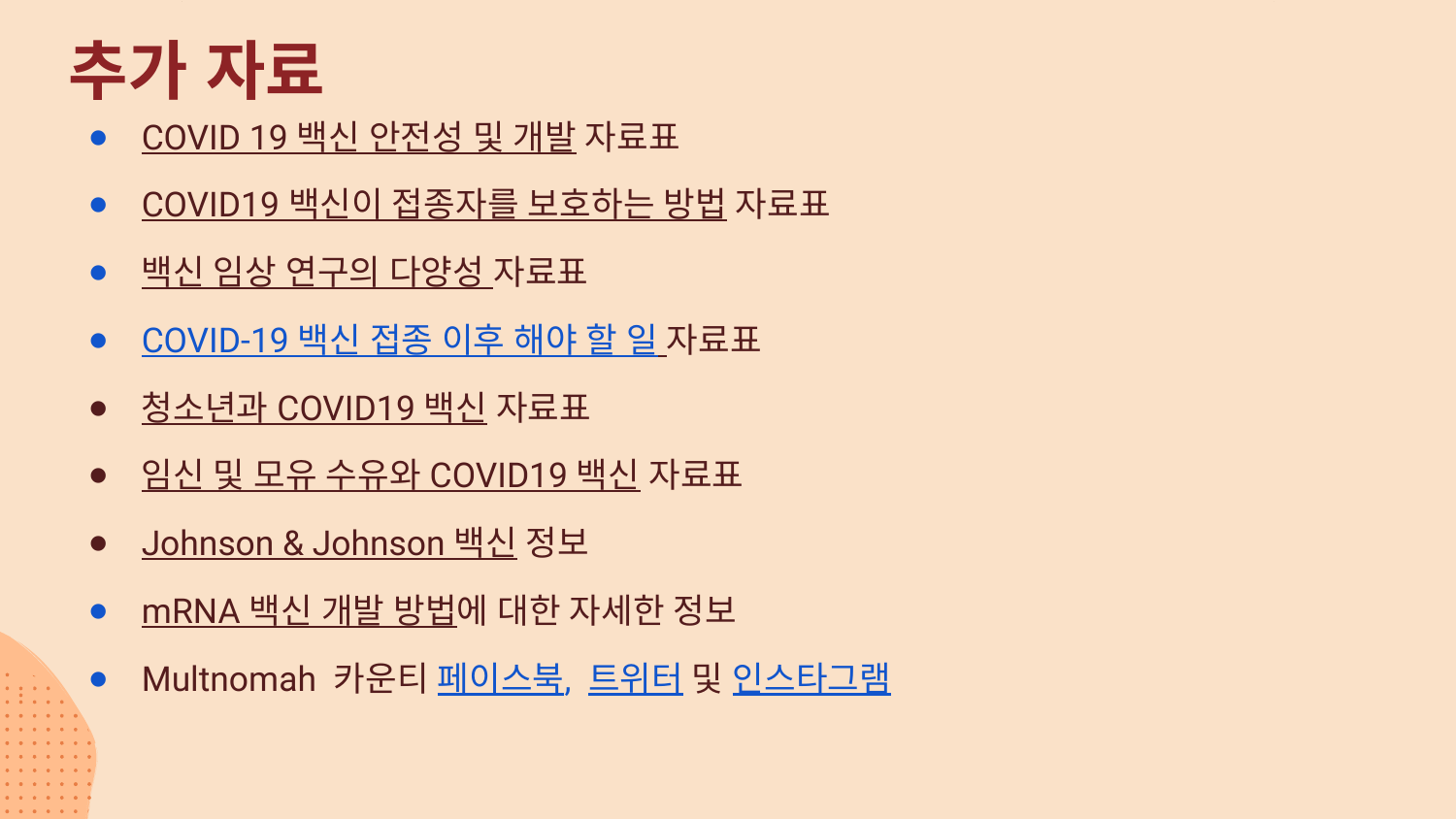

# 추가 자료
COVID 19 백신 안전성 및 개발 자료표
COVID19 백신이 접종자를 보호하는 방법 자료표
백신 임상 연구의 다양성 자료표
COVID-19 백신 접종 이후 해야 할 일 자료표
청소년과 COVID19 백신 자료표
임신 및 모유 수유와 COVID19 백신 자료표
Johnson & Johnson 백신 정보
mRNA 백신 개발 방법에 대한 자세한 정보
Multnomah 카운티 페이스북, 트위터 및 인스타그램